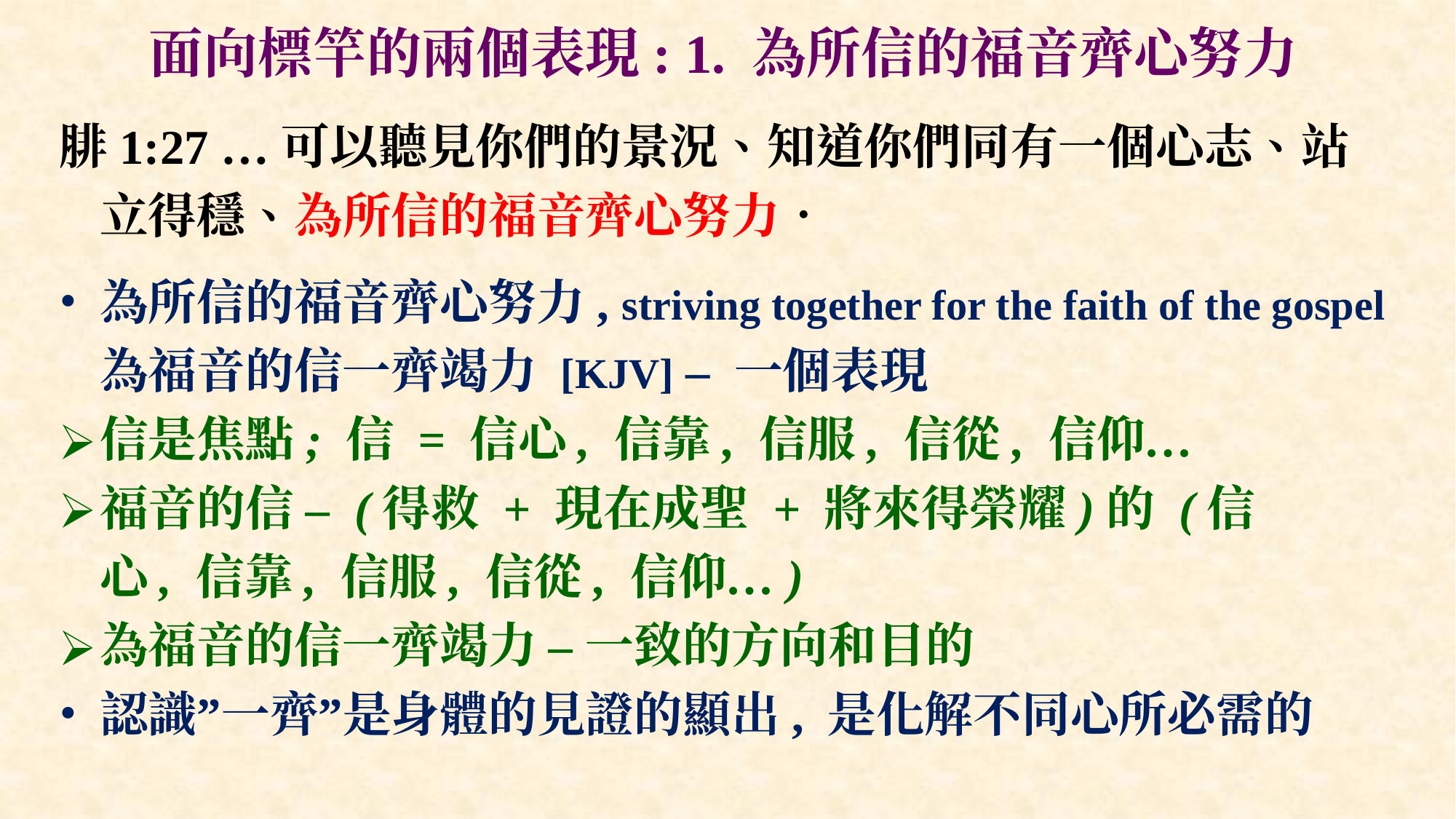

# 面向標竿的兩個表現: 1. 為所信的福音齊心努力
腓1:27 …可以聽見你們的景況、知道你們同有一個心志、站立得穩、為所信的福音齊心努力．
為所信的福音齊心努力, striving together for the faith of the gospel 為福音的信一齊竭力 [KJV] – 一個表現
信是焦點; 信 = 信心, 信靠, 信服, 信從, 信仰…
福音的信 – (得救 + 現在成聖 + 將來得榮耀)的 (信心, 信靠, 信服, 信從, 信仰…)
為福音的信一齊竭力 – 一致的方向和目的
認識”一齊”是身體的見證的顯出, 是化解不同心所必需的